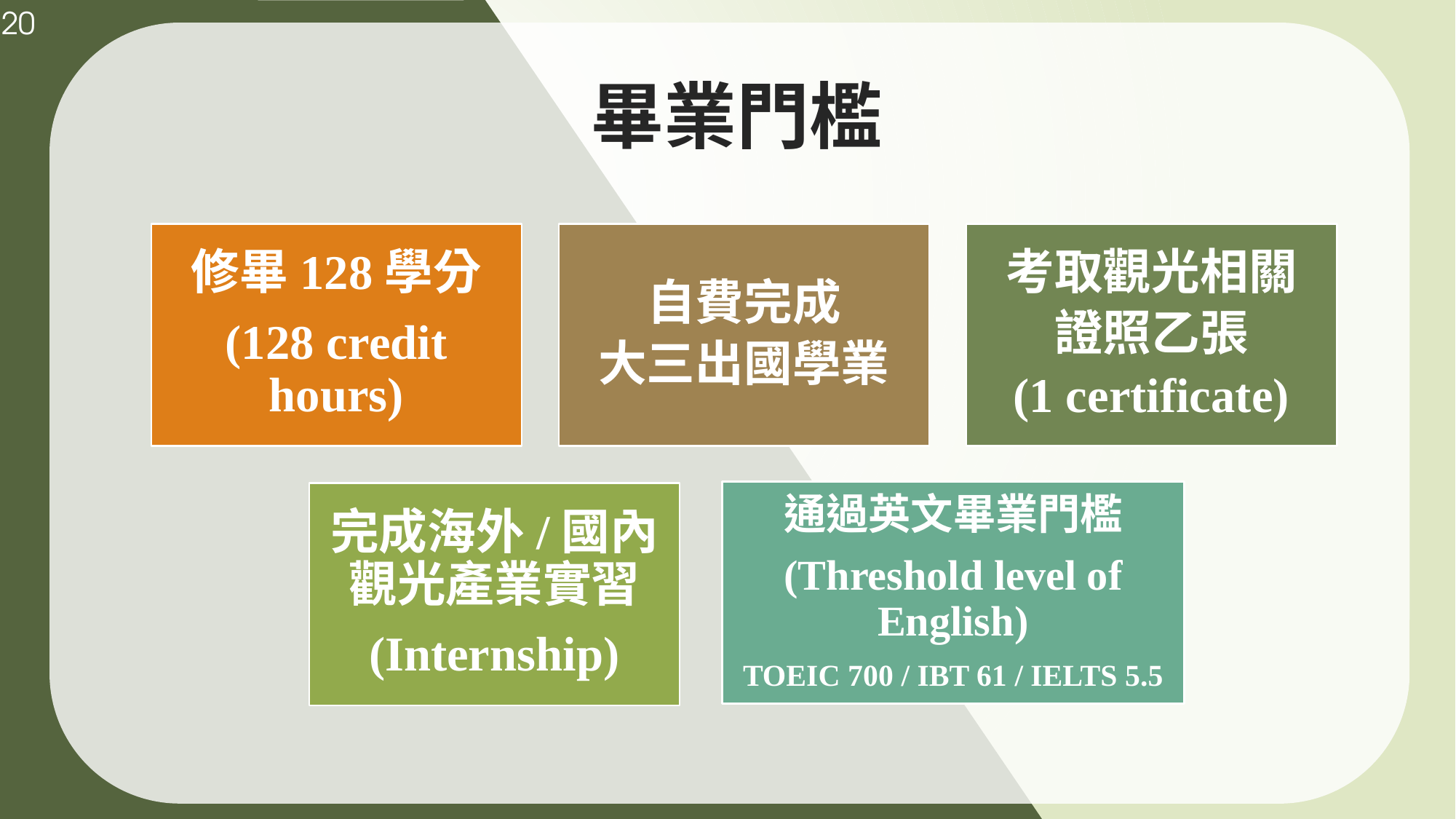

20

# 畢業門檻
修畢128學分
(128 credit hours)
自費完成
大三出國學業
考取觀光相關
證照乙張
(1 certificate)
完成海外/國內觀光產業實習
(Internship)
通過英文畢業門檻
(Threshold level of English)
TOEIC 700 / IBT 61 / IELTS 5.5